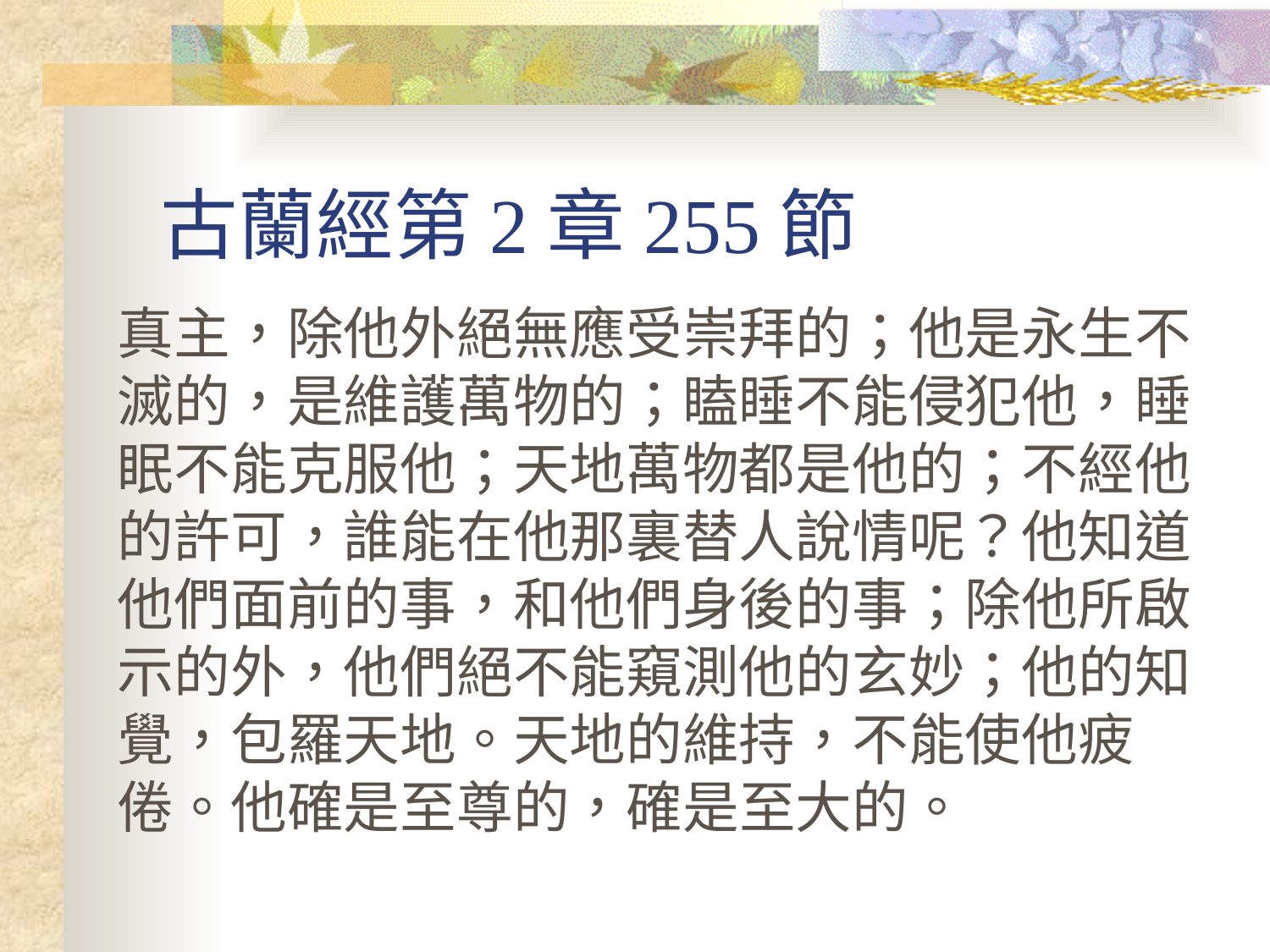

# 古蘭經第2章255節
真主，除他外絕無應受崇拜的；他是永生不滅的，是維護萬物的；瞌睡不能侵犯他，睡眠不能克服他；天地萬物都是他的；不經他的許可，誰能在他那裏替人說情呢？他知道他們面前的事，和他們身後的事；除他所啟示的外，他們絕不能窺測他的玄妙；他的知覺，包羅天地。天地的維持，不能使他疲倦。他確是至尊的，確是至大的。